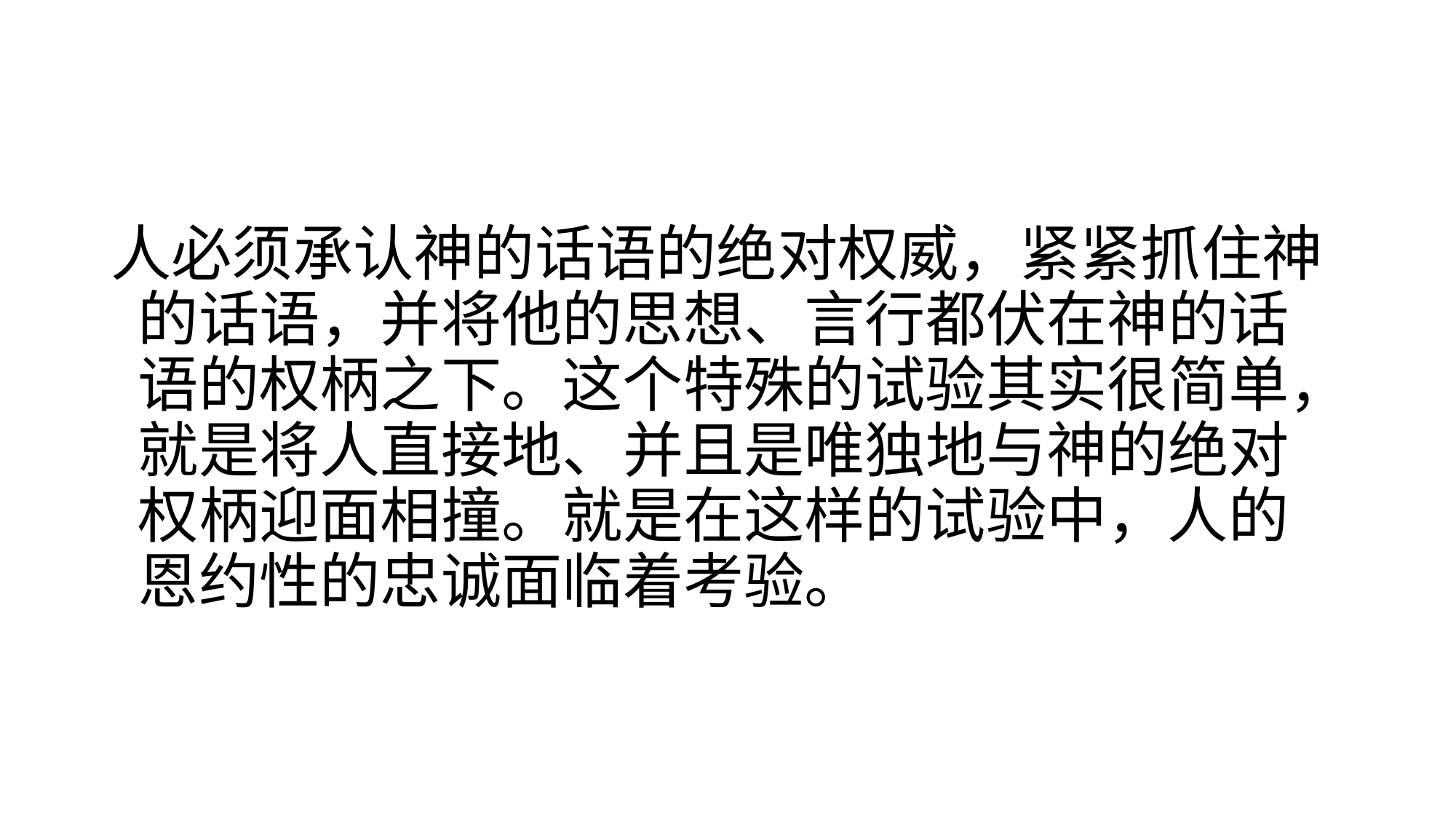

#
人必须承认神的话语的绝对权威，紧紧抓住神的话语，并将他的思想、言行都伏在神的话语的权柄之下。这个特殊的试验其实很简单，就是将人直接地、并且是唯独地与神的绝对权柄迎面相撞。就是在这样的试验中，人的恩约性的忠诚面临着考验。